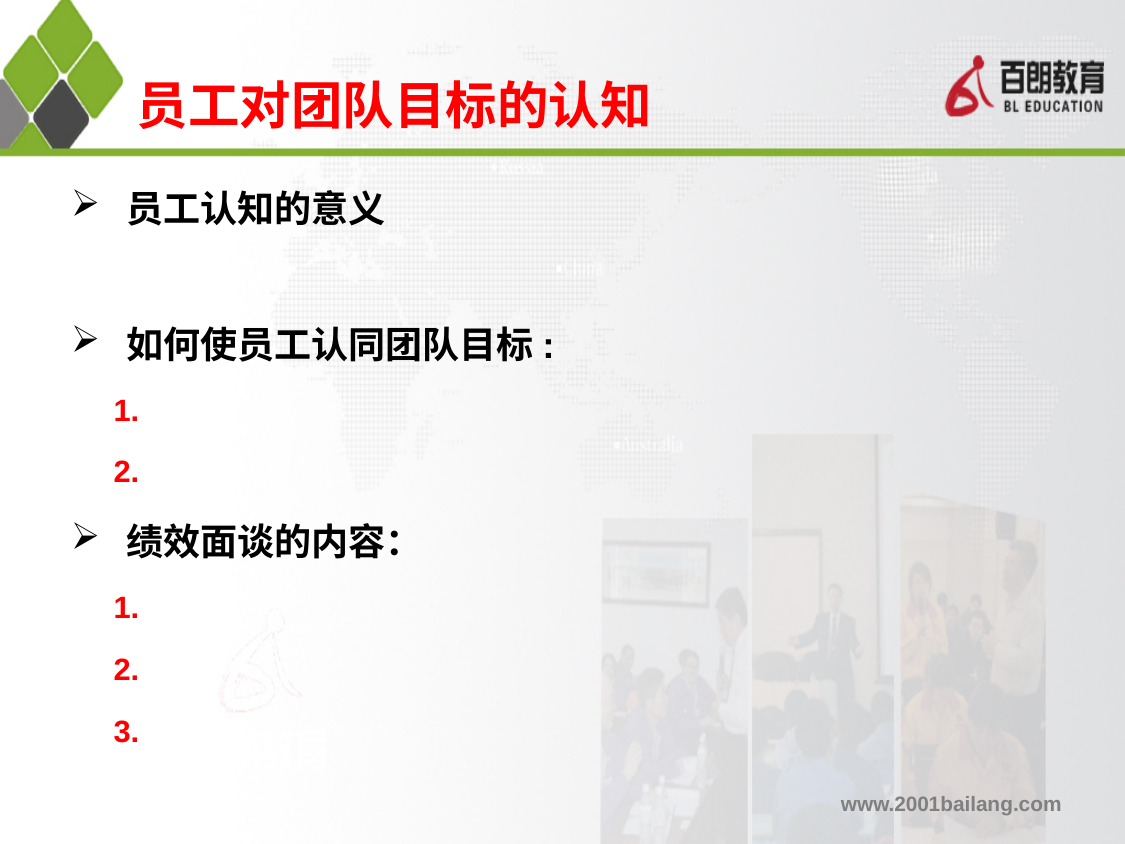

员工对团队目标的认知
员工认知的意义

如何使员工认同团队目标:
     1.
     2.
绩效面谈的内容：
     1.
     2.
     3.